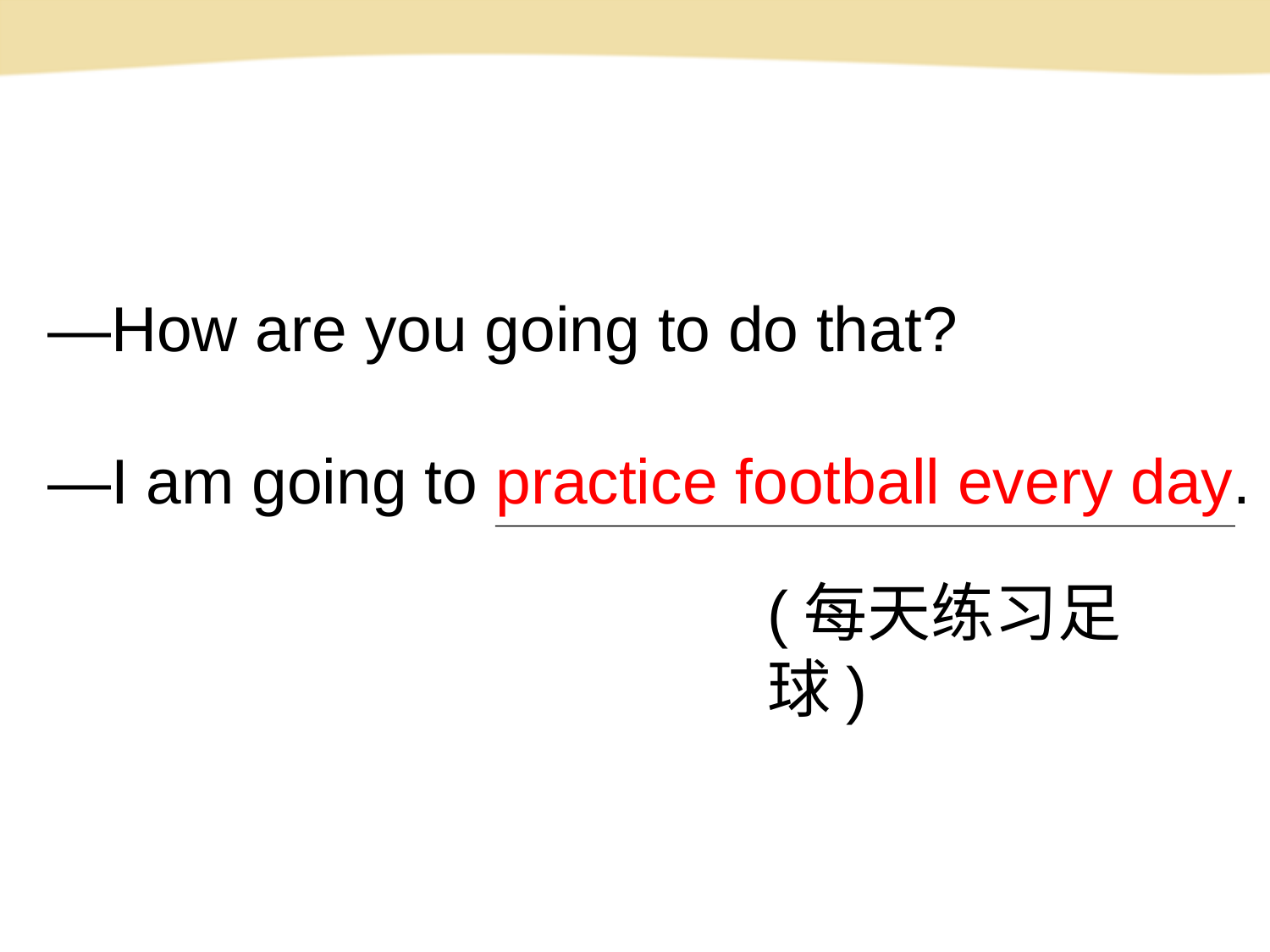

—How are you going to do that?
—I am going to practice football every day.

(每天练习足球)